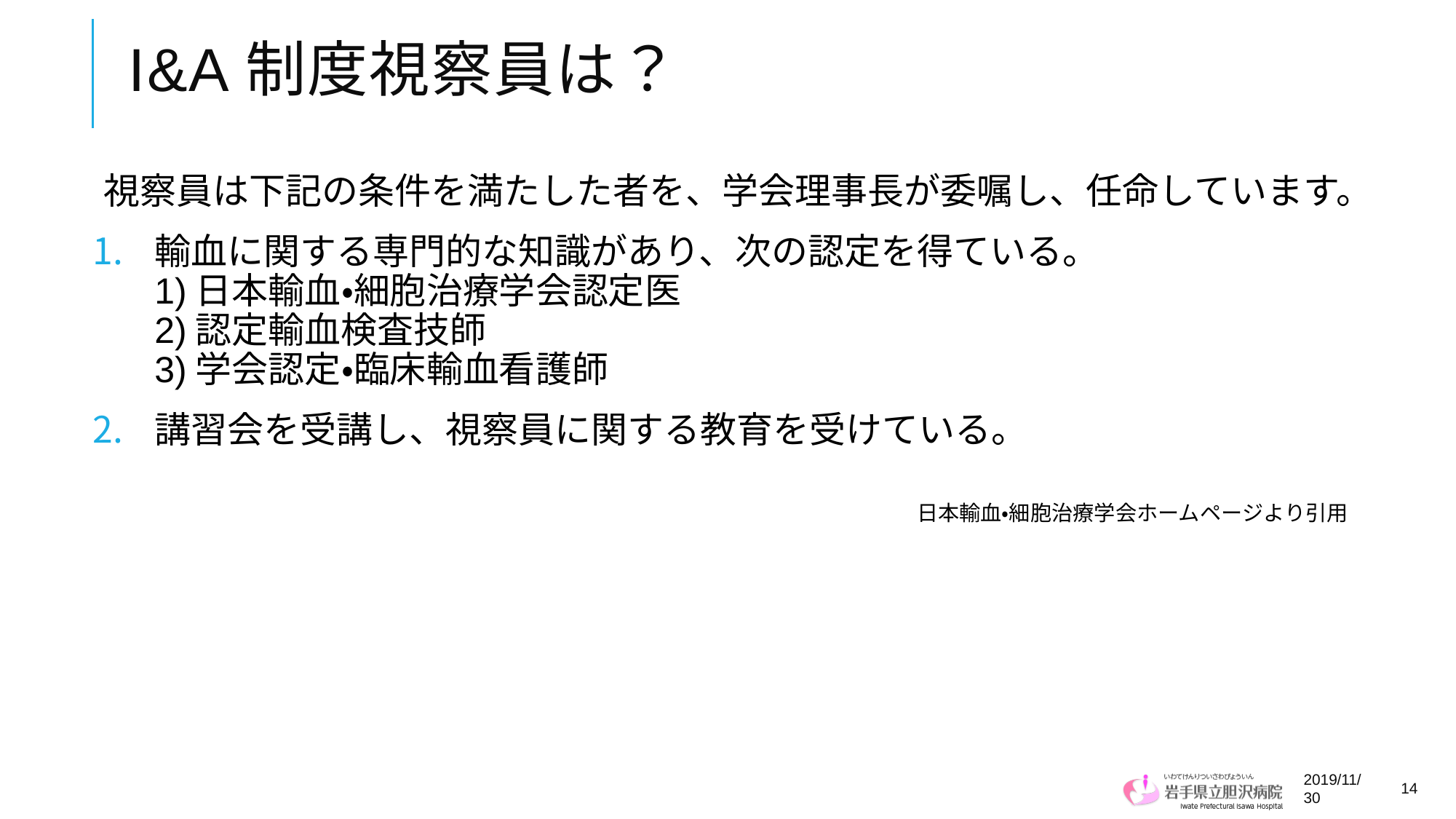

# I&A制度視察員は？
視察員は下記の条件を満たした者を、学会理事長が委嘱し、任命しています。
輸血に関する専門的な知識があり、次の認定を得ている。
1)日本輸血・細胞治療学会認定医
2)認定輸血検査技師
3)学会認定・臨床輸血看護師
講習会を受講し、視察員に関する教育を受けている。

日本輸血・細胞治療学会ホームページより引用
2019/11/30
14